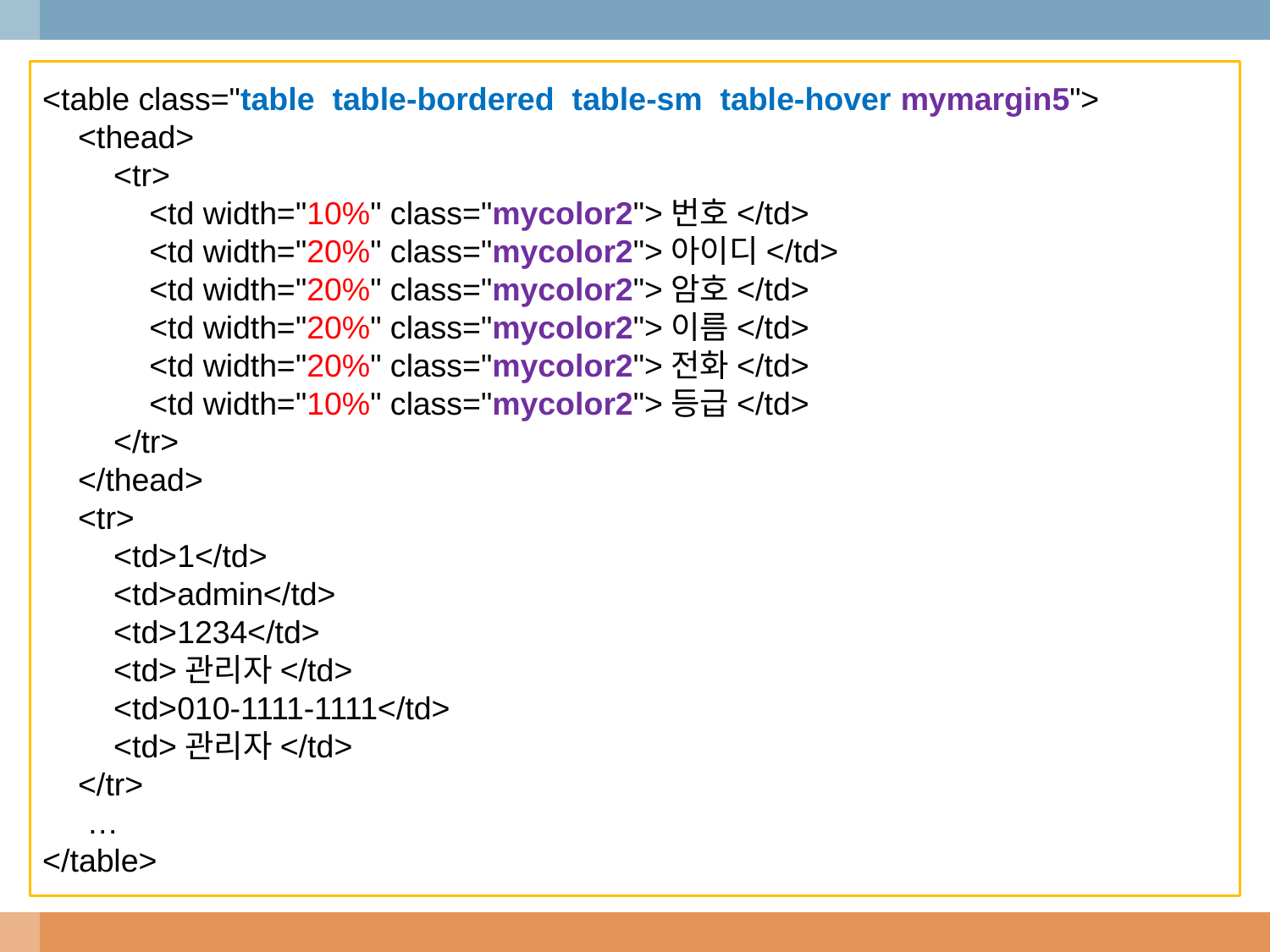

<table class="table  table-bordered  table-sm  table-hover mymargin5">
    <thead>
        <tr>
            <td width="10%" class="mycolor2">번호</td>
            <td width="20%" class="mycolor2">아이디</td>
            <td width="20%" class="mycolor2">암호</td>
            <td width="20%" class="mycolor2">이름</td>
            <td width="20%" class="mycolor2">전화</td>
            <td width="10%" class="mycolor2">등급</td>
        </tr>
    </thead>
    <tr>
        <td>1</td>
        <td>admin</td>
        <td>1234</td>
        <td>관리자</td>
        <td>010-1111-1111</td>
        <td>관리자</td>
    </tr>
     …
</table>